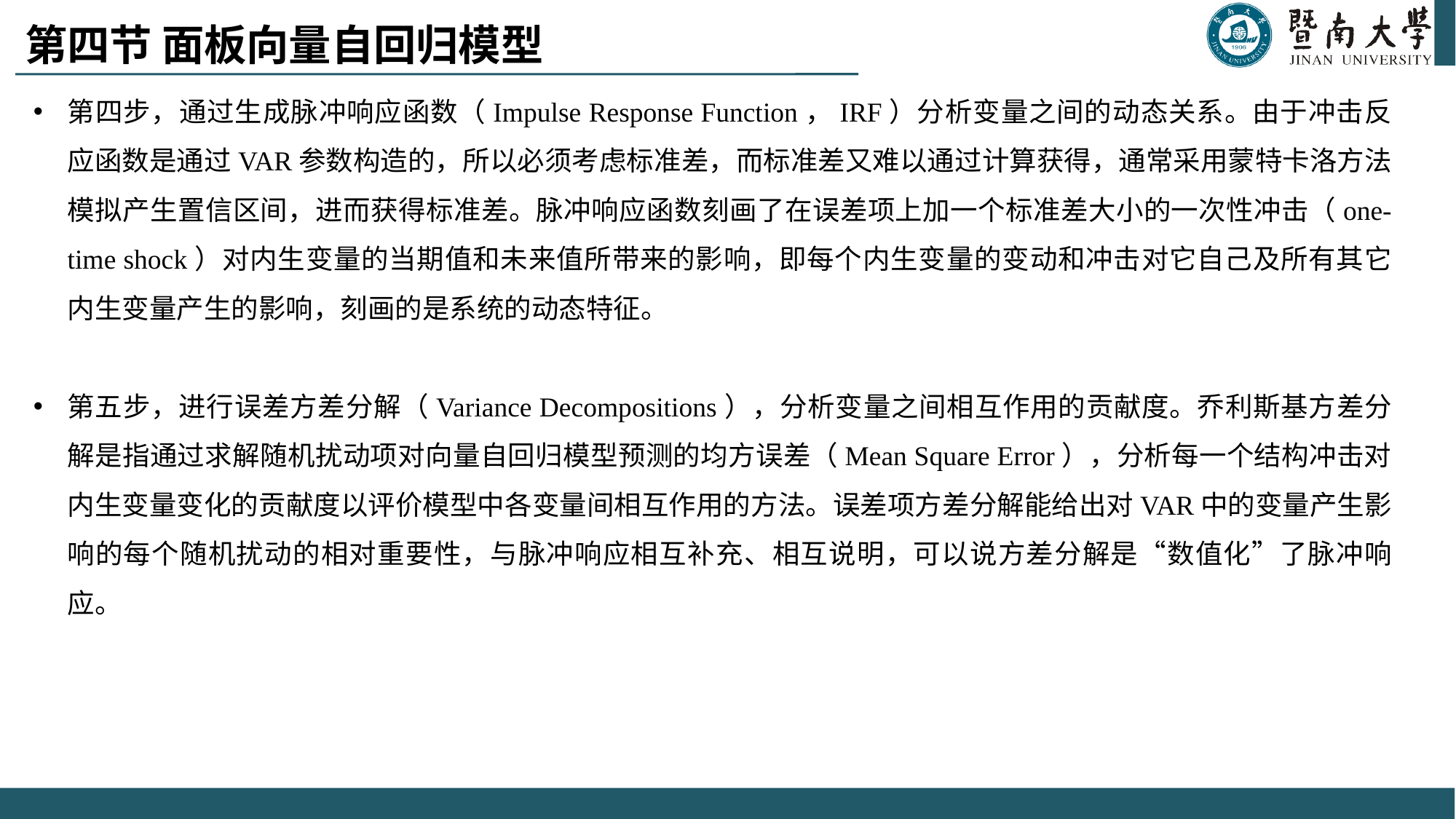

第四节 面板向量自回归模型
第四步，通过生成脉冲响应函数（Impulse Response Function，IRF）分析变量之间的动态关系。由于冲击反应函数是通过VAR参数构造的，所以必须考虑标准差，而标准差又难以通过计算获得，通常采用蒙特卡洛方法模拟产生置信区间，进而获得标准差。脉冲响应函数刻画了在误差项上加一个标准差大小的一次性冲击（one-time shock）对内生变量的当期值和未来值所带来的影响，即每个内生变量的变动和冲击对它自己及所有其它内生变量产生的影响，刻画的是系统的动态特征。

第五步，进行误差方差分解（Variance Decompositions），分析变量之间相互作用的贡献度。乔利斯基方差分解是指通过求解随机扰动项对向量自回归模型预测的均方误差（Mean Square Error），分析每一个结构冲击对内生变量变化的贡献度以评价模型中各变量间相互作用的方法。误差项方差分解能给出对VAR中的变量产生影响的每个随机扰动的相对重要性，与脉冲响应相互补充、相互说明，可以说方差分解是“数值化”了脉冲响应。